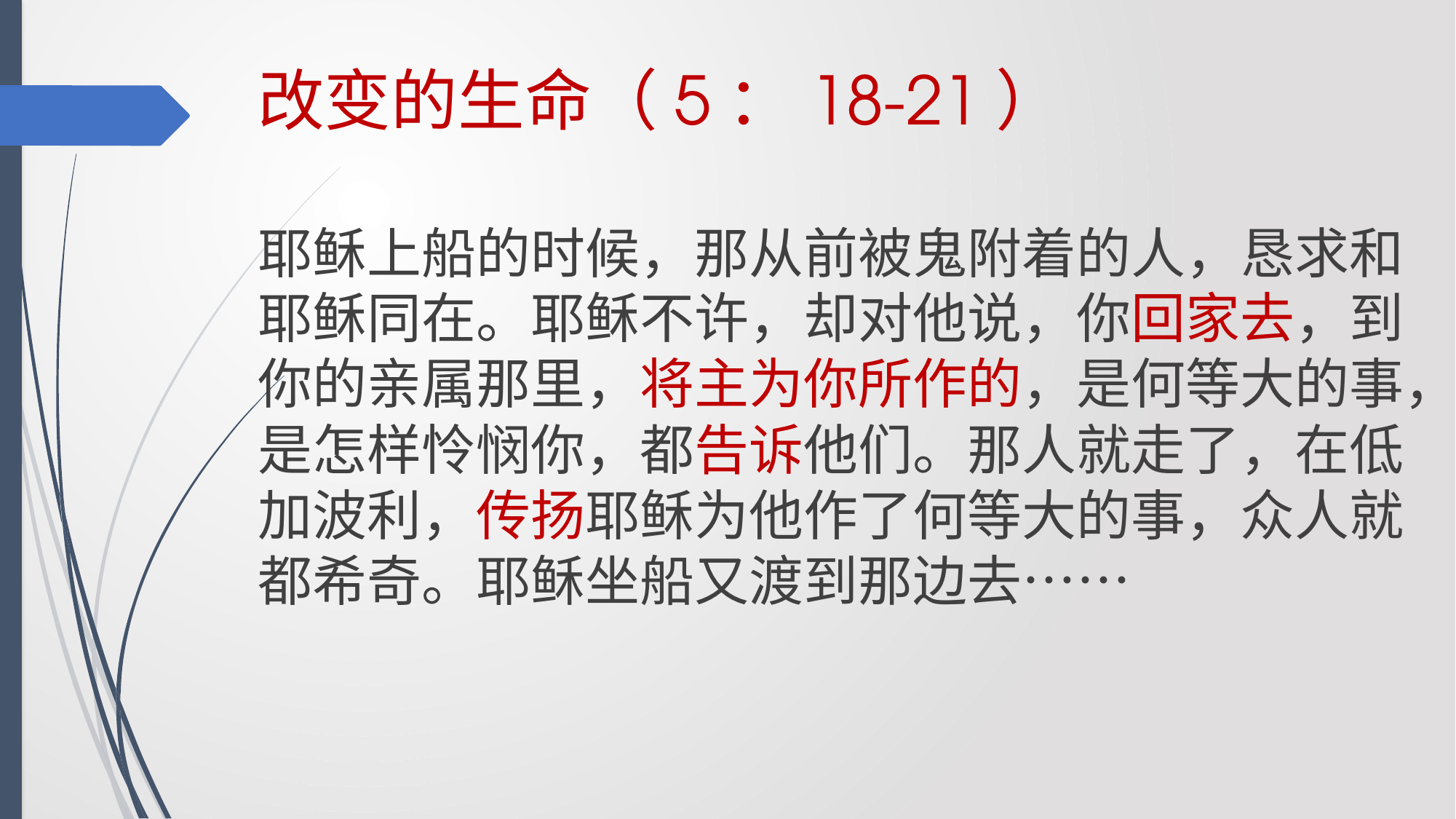

# 改变的生命（5：18-21）
耶稣上船的时候，那从前被鬼附着的人，恳求和耶稣同在。耶稣不许，却对他说，你回家去，到你的亲属那里，将主为你所作的，是何等大的事，是怎样怜悯你，都告诉他们。那人就走了，在低加波利，传扬耶稣为他作了何等大的事，众人就都希奇。耶稣坐船又渡到那边去……